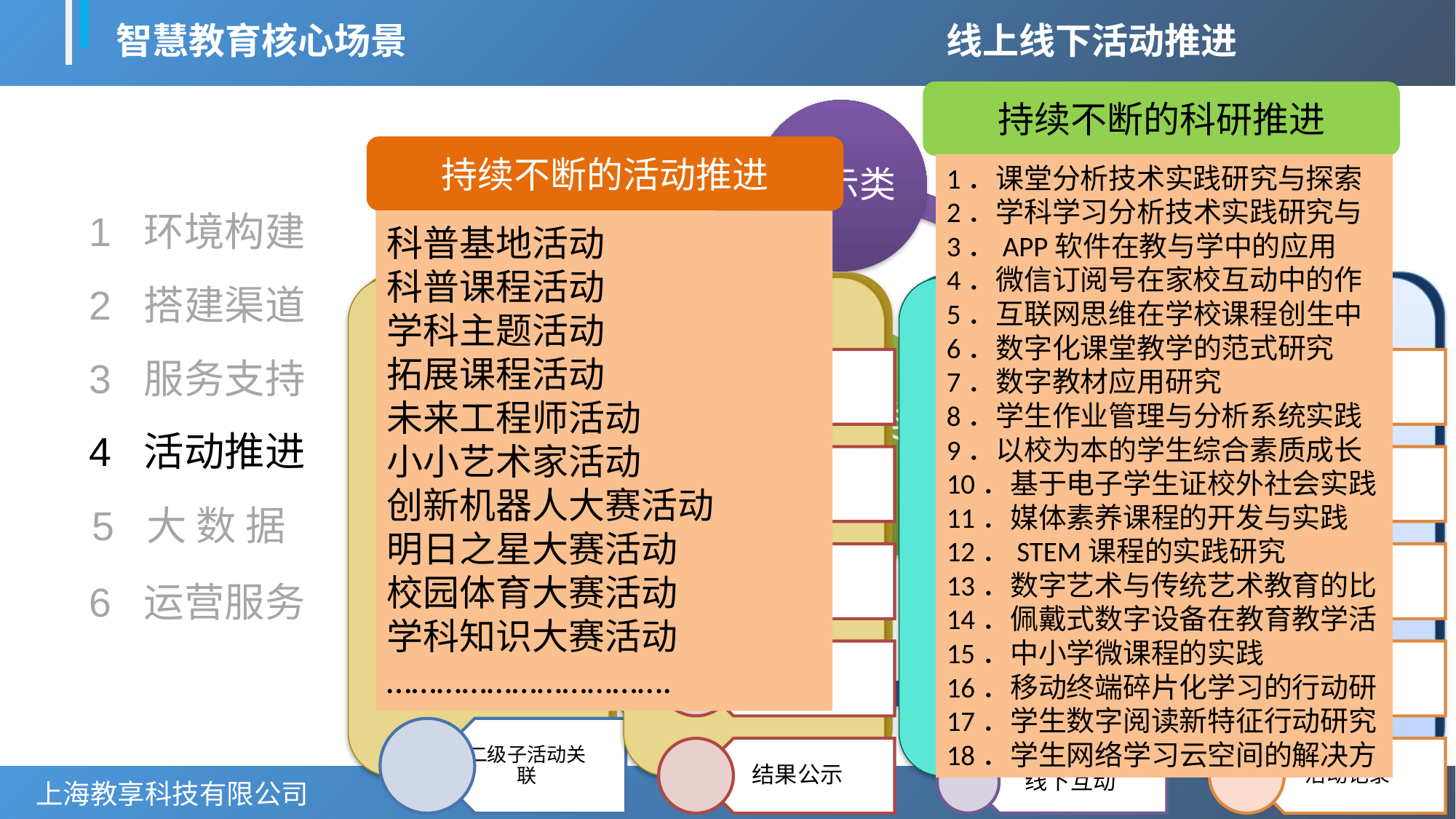

智慧教育核心场景                                                                  线上线下活动推进
持续不断的科研推进
1．课堂分析技术实践研究与探索
2．学科学习分析技术实践研究与
3．APP软件在教与学中的应用
4．微信订阅号在家校互动中的作
5．互联网思维在学校课程创生中
6．数字化课堂教学的范式研究
7．数字教材应用研究
8．学生作业管理与分析系统实践
9．以校为本的学生综合素质成长
10．基于电子学生证校外社会实践
11．媒体素养课程的开发与实践
12．STEM课程的实践研究
13．数字艺术与传统艺术教育的比
14．佩戴式数字设备在教育教学活
15．中小学微课程的实践
16．移动终端碎片化学习的行动研
17．学生数字阅读新特征行动研究
18．学生网络学习云空间的解决方
持续不断的活动推进

科普基地活动
科普课程活动
学科主题活动
拓展课程活动
未来工程师活动
小小艺术家活动
创新机器人大赛活动
明日之星大赛活动
校园体育大赛活动
学科知识大赛活动
…………………………….

活动类型
展示类
选拔类
知识竞赛
作品征集类
学习实践类
1  环境构建

大型活动
专属入口门户
互动交流
作品上传
二级子活动关联

个人活动
申请
线上互动
投票
线下互动
活动记录

大型竞赛
报名
参赛
投票
评比
结果公示

社团活动
申请
报名参加
线上互动
投票
抽奖
线下互动
2  搭建渠道
3  服务支持
4  活动推进
5  大 数 据
6  运营服务